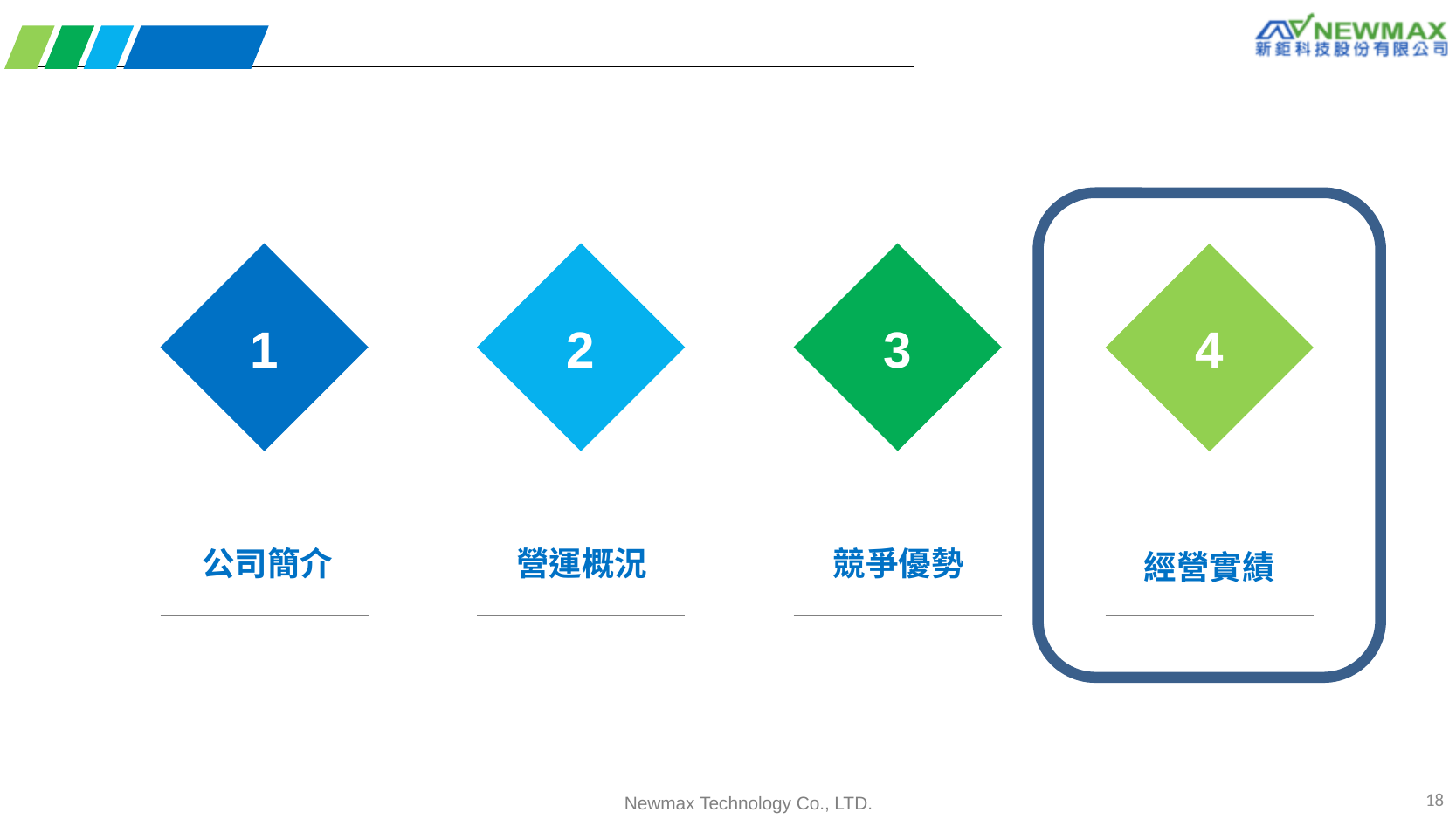

1
2
3
4
公司簡介
競爭優勢
營運概況
經營實績
18